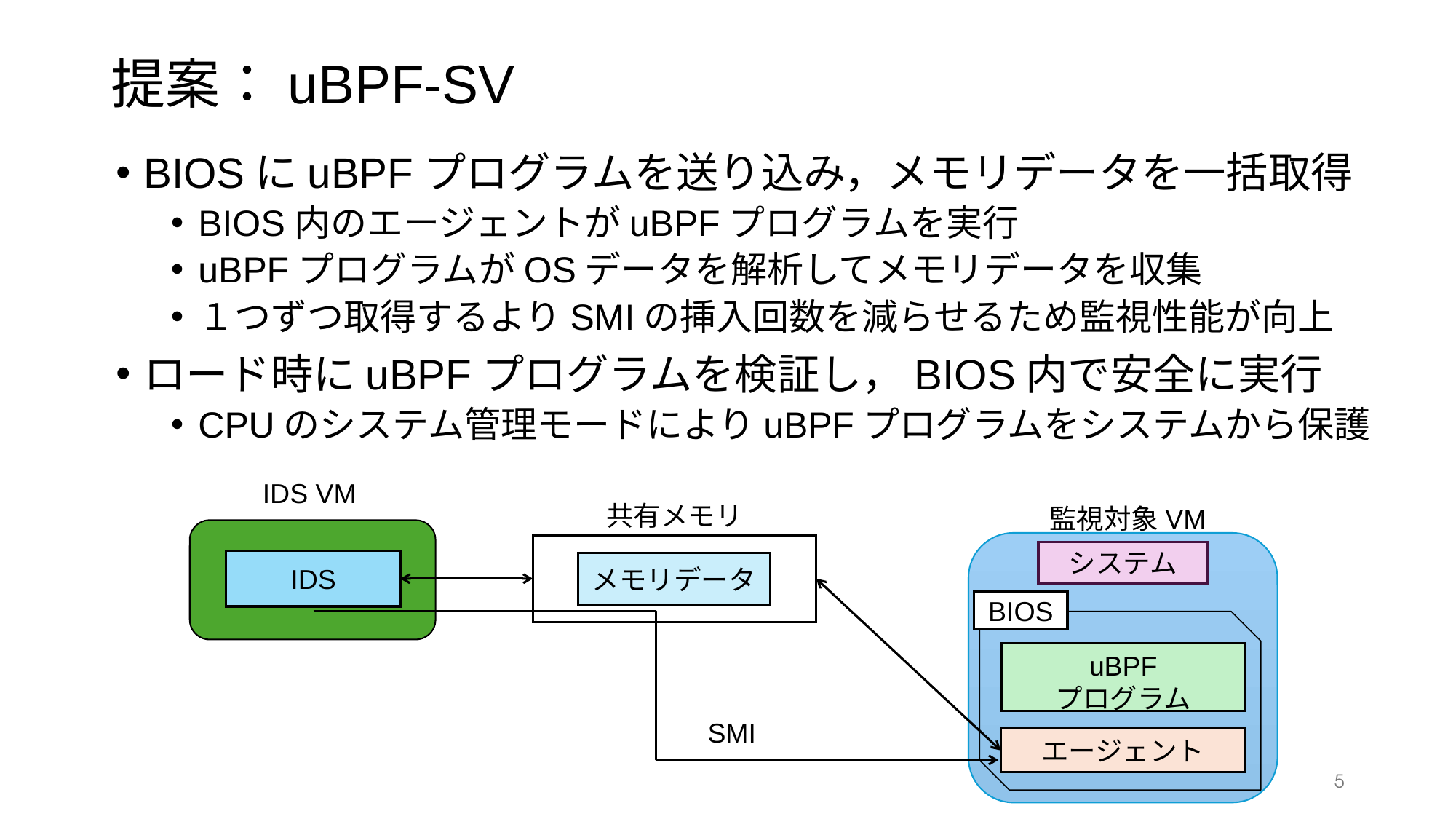

# 提案：uBPF-SV
BIOSにuBPFプログラムを送り込み，メモリデータを一括取得
BIOS内のエージェントがuBPFプログラムを実行
uBPFプログラムがOSデータを解析してメモリデータを収集
１つずつ取得するよりSMIの挿入回数を減らせるため監視性能が向上
ロード時にuBPFプログラムを検証し，BIOS内で安全に実行
CPUのシステム管理モードによりuBPFプログラムをシステムから保護

IDS VM
共有メモリ
監視対象VM

システム
IDS
エージェント

SMI
uBPF
プログラム
メモリデータ
BIOS

5